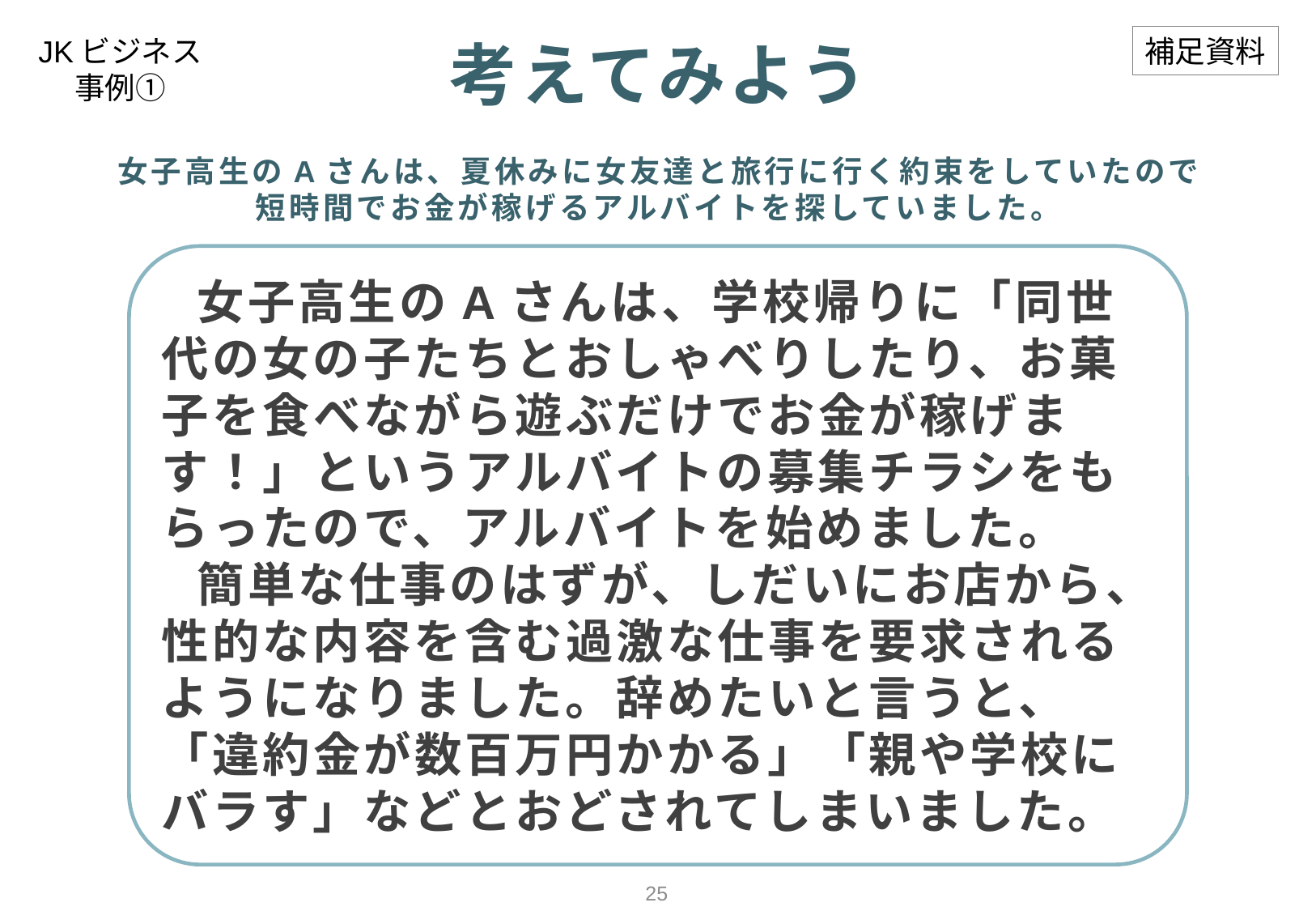

JKビジネス
事例①
考えてみよう
補足資料
女子高生のAさんは、夏休みに女友達と旅行に行く約束をしていたので
短時間でお金が稼げるアルバイトを探していました。
女子高生のAさんは、学校帰りに「同世代の女の子たちとおしゃべりしたり、お菓子を食べながら遊ぶだけでお金が稼げます！」というアルバイトの募集チラシをもらったので、アルバイトを始めました。
簡単な仕事のはずが、しだいにお店から、性的な内容を含む過激な仕事を要求されるようになりました。辞めたいと言うと、「違約金が数百万円かかる」「親や学校にバラす」などとおどされてしまいました。
25